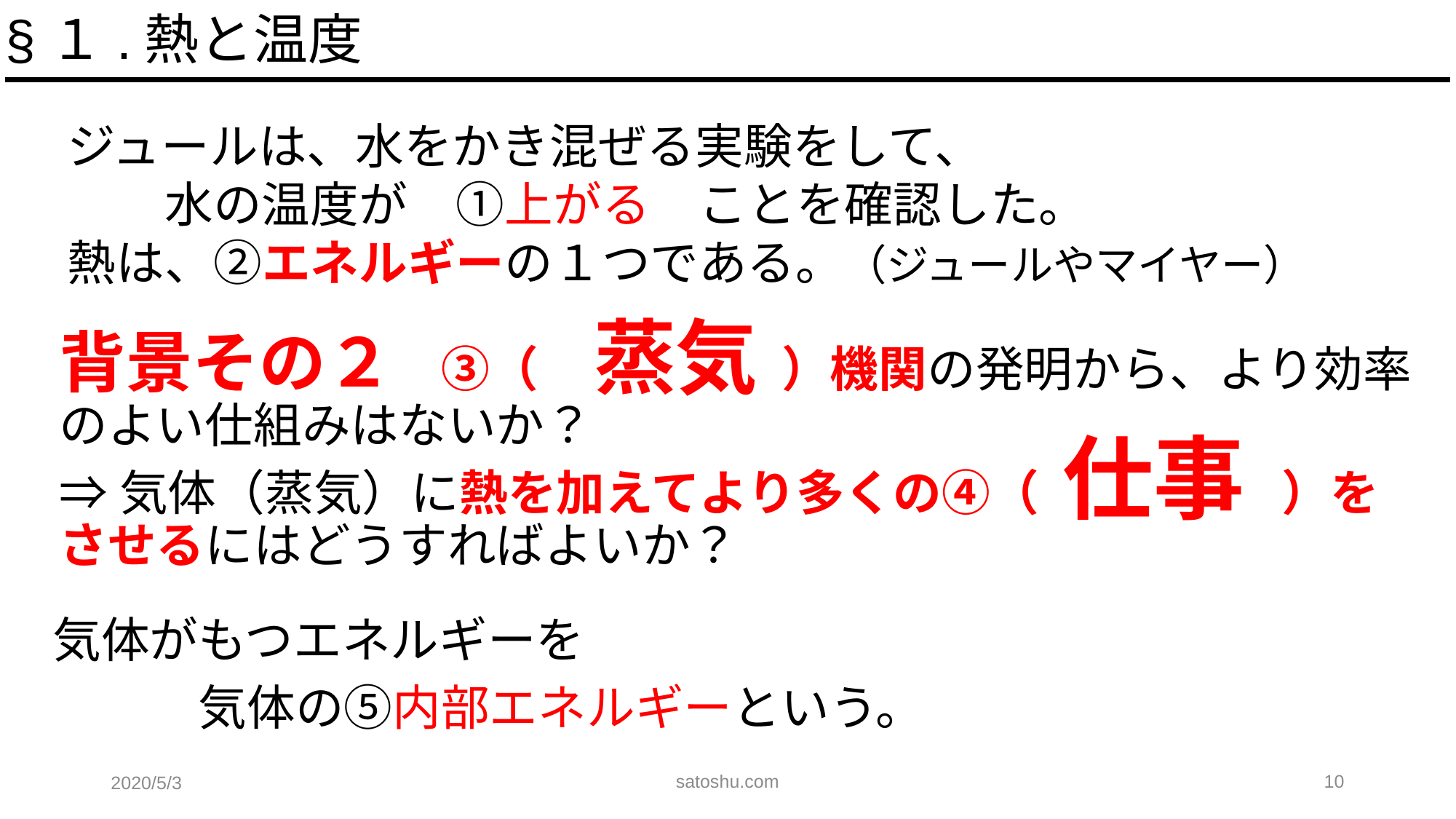

§１.熱と温度
ジュールは、水をかき混ぜる実験をして、
　　水の温度が　①上がる　ことを確認した。
熱は、②エネルギーの１つである。（ジュールやマイヤー）
蒸気
背景その２　③（　　　　　）機関の発明から、より効率のよい仕組みはないか？
⇒気体（蒸気）に熱を加えてより多くの④（　　　　　）をさせるにはどうすればよいか？
仕事
気体がもつエネルギーを
　　　気体の⑤内部エネルギーという。
satoshu.com
10
2020/5/3